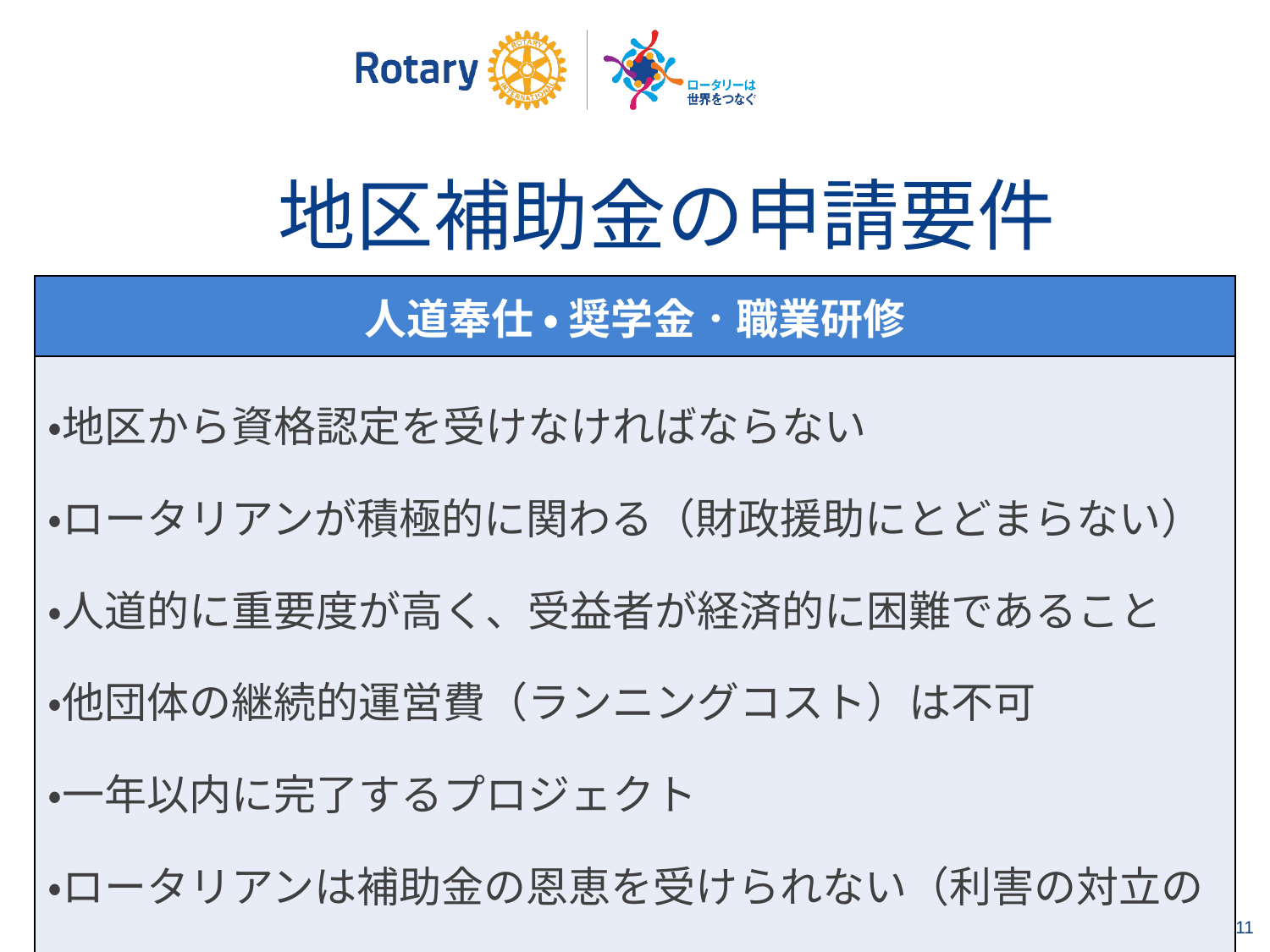

地区補助金の申請要件
| 人道奉仕 ・ 奨学金 ･ 職業研修 |
| --- |
| ・地区から資格認定を受けなければならない ・ロータリアンが積極的に関わる（財政援助にとどまらない） ・人道的に重要度が高く、受益者が経済的に困難であること ・他団体の継続的運営費（ランニングコスト）は不可 ・一年以内に完了するプロジェクト ・ロータリアンは補助金の恩恵を受けられない（利害の対立の回避） ・青少年プログラム(RYLA、RACなど）への支援には補助金は使えない |
11